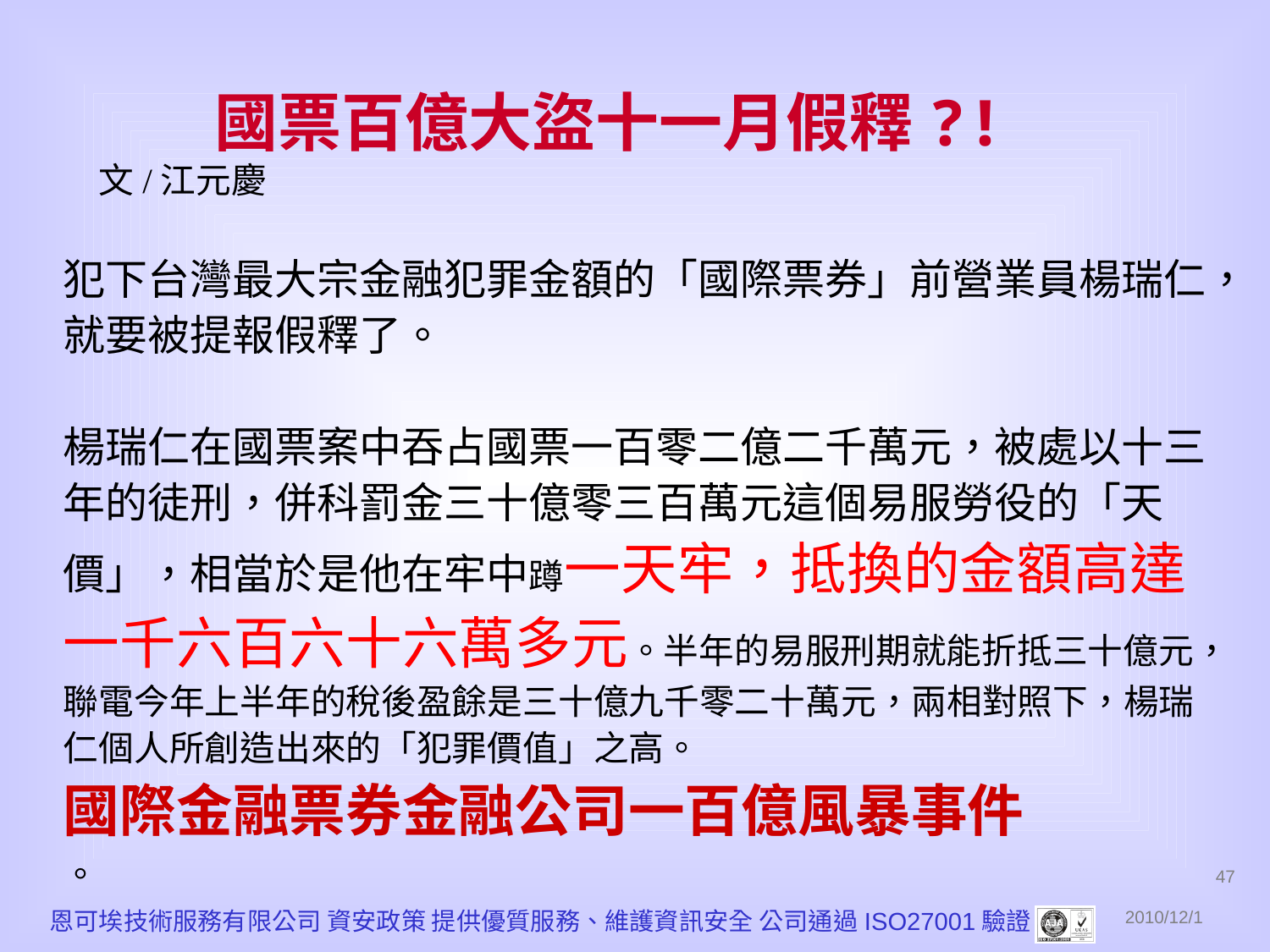

國票百億大盜十一月假釋?!
　文/江元慶
犯下台灣最大宗金融犯罪金額的「國際票券」前營業員楊瑞仁，就要被提報假釋了。
楊瑞仁在國票案中吞占國票一百零二億二千萬元，被處以十三年的徒刑，併科罰金三十億零三百萬元這個易服勞役的「天價」，相當於是他在牢中蹲一天牢，抵換的金額高達一千六百六十六萬多元。半年的易服刑期就能折抵三十億元，聯電今年上半年的稅後盈餘是三十億九千零二十萬元，兩相對照下，楊瑞仁個人所創造出來的「犯罪價值」之高。
國際金融票券金融公司一百億風暴事件
。
47
恩可埃技術服務有限公司 資安政策 提供優質服務、維護資訊安全 公司通過ISO27001驗證
2010/12/1